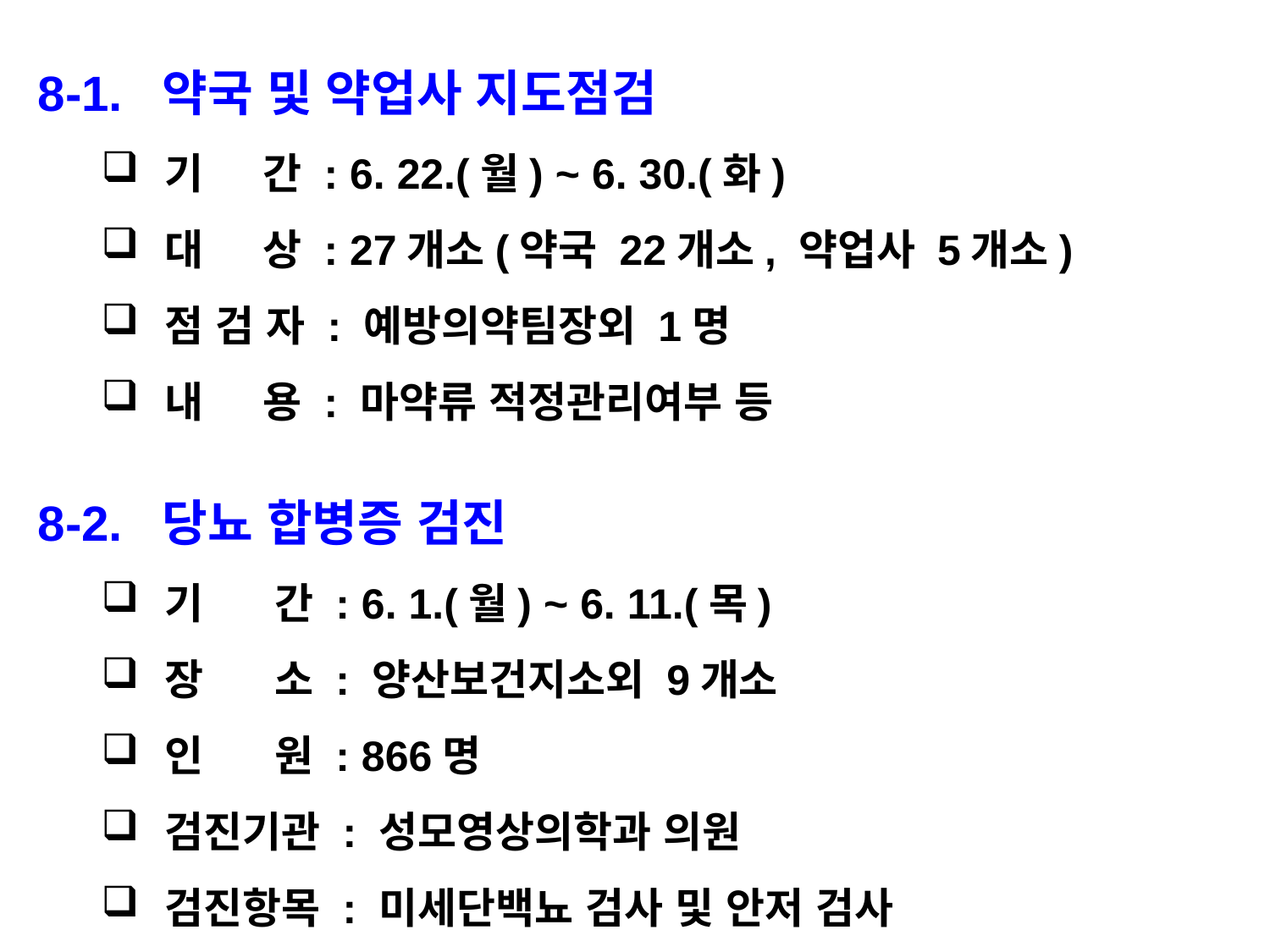

8-1.  약국 및 약업사 지도점검
기     간 : 6. 22.(월) ~ 6. 30.(화)
대     상 : 27개소(약국 22개소, 약업사 5개소)
점 검 자 : 예방의약팀장외 1명
내     용 : 마약류 적정관리여부 등

8-2.  당뇨 합병증 검진
기      간 : 6. 1.(월) ~ 6. 11.(목)
장      소 : 양산보건지소외 9개소
인      원 : 866명
검진기관 : 성모영상의학과 의원
검진항목 : 미세단백뇨 검사 및 안저 검사